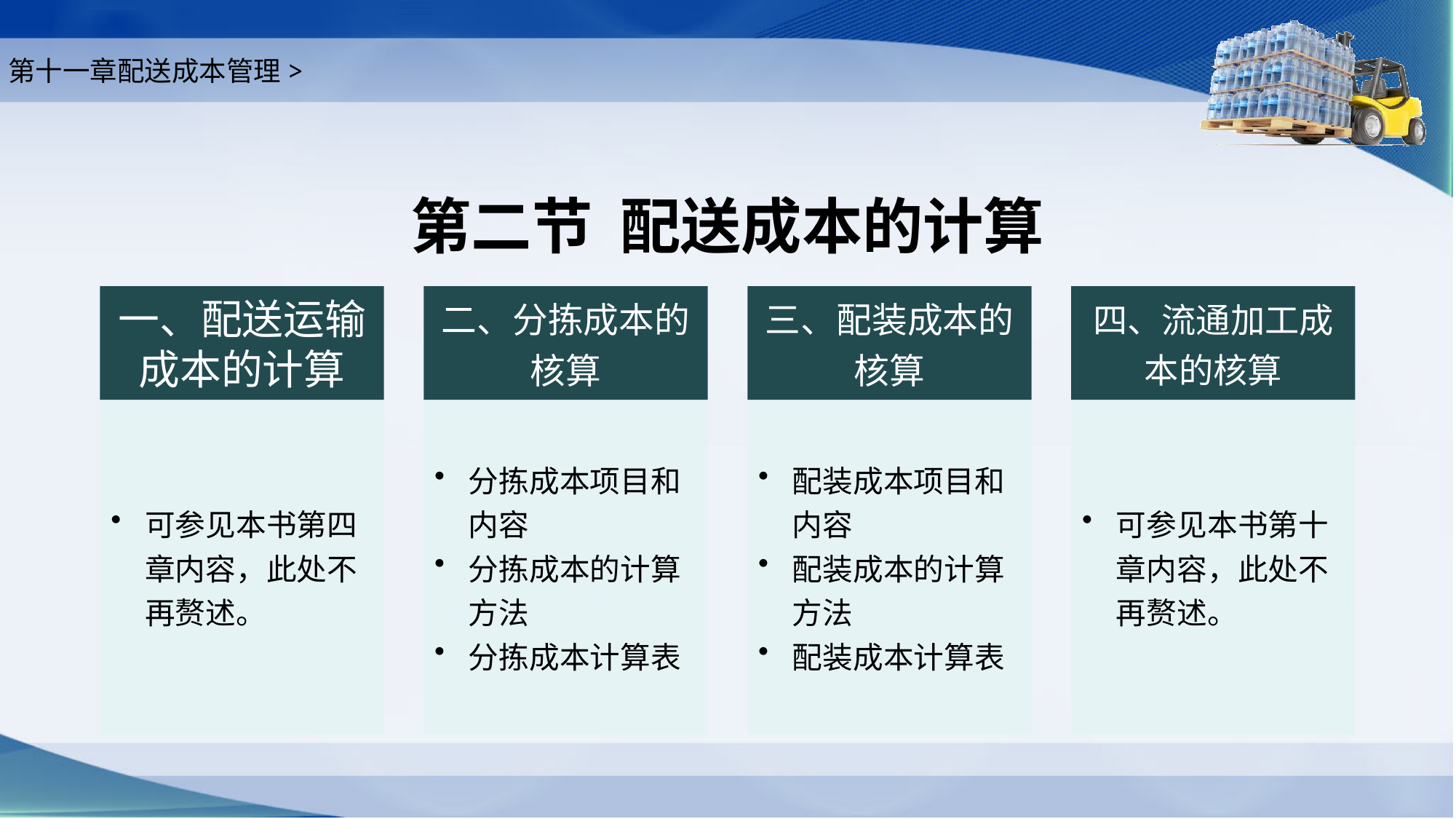

第十一章配送成本管理>
# 第二节  配送成本的计算
一、配送运输成本的计算
可参见本书第四章内容，此处不再赘述。
二、分拣成本的核算
分拣成本项目和内容
分拣成本的计算方法
三、配装成本的核算
配装成本项目和内容
配装成本的计算方法
分拣成本计算表
配装成本计算表
四、流通加工成本的核算
可参见本书第十章内容，此处不再赘述。